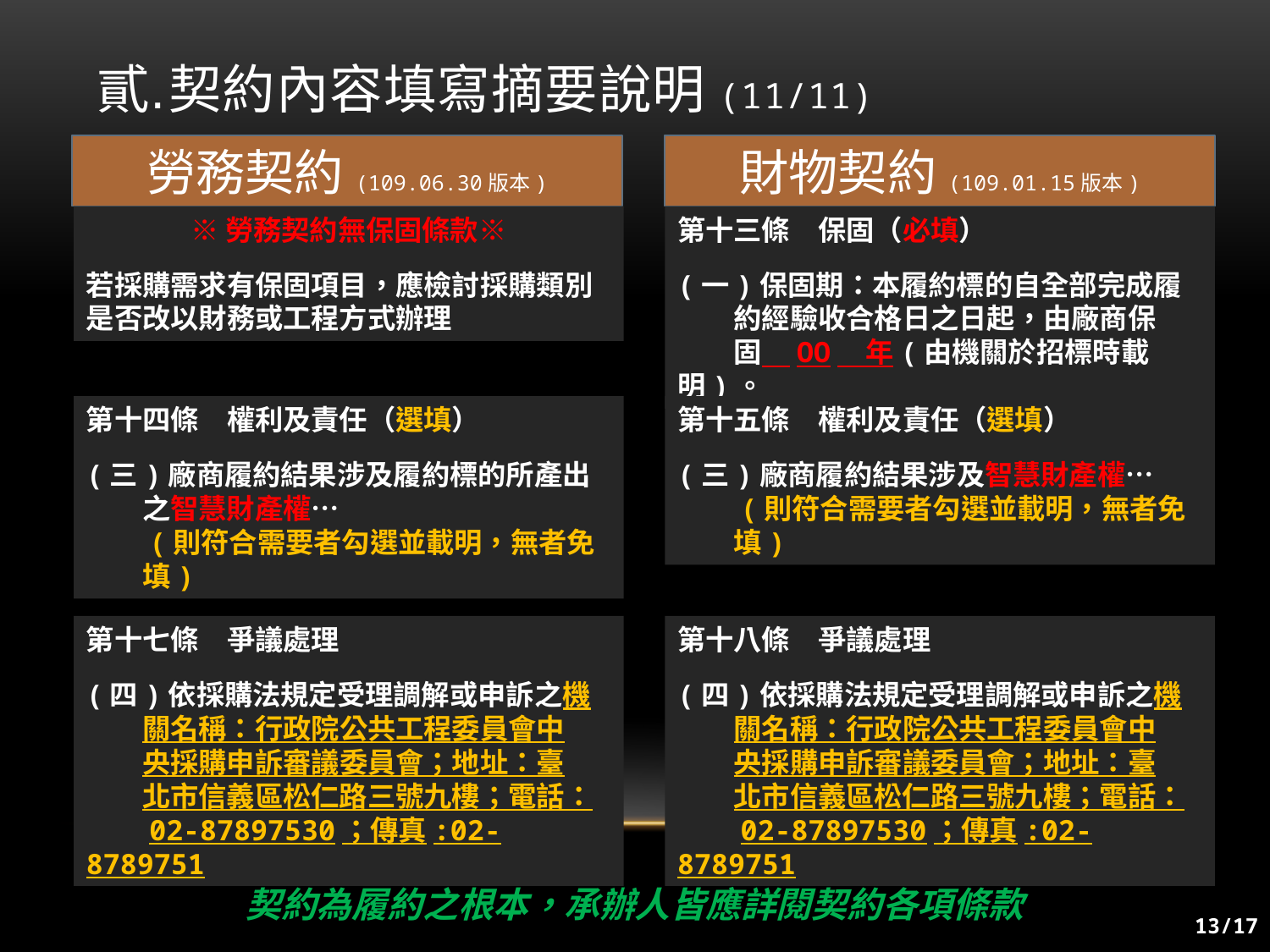

# 契約內容填寫摘要說明(11/11)
勞務契約(109.06.30版本)
財物契約(109.01.15版本)
第十三條　保固（必填）
(一)保固期：本履約標的自全部完成履
　　約經驗收合格日之日起，由廠商保
　　固　OO　年(由機關於招標時載明)。
※勞務契約無保固條款※
若採購需求有保固項目，應檢討採購類別是否改以財務或工程方式辦理
第十四條　權利及責任（選填）
(三)廠商履約結果涉及履約標的所產出
　　之智慧財產權…
　　(則符合需要者勾選並載明，無者免
　　填)
第十五條　權利及責任（選填）
(三)廠商履約結果涉及智慧財產權…
　　(則符合需要者勾選並載明，無者免
　　填)
第十八條　爭議處理
(四)依採購法規定受理調解或申訴之機
　　關名稱：行政院公共工程委員會中
　　央採購申訴審議委員會；地址：臺
　　北市信義區松仁路三號九樓；電話：
　　02-87897530；傳真:02-8789751
第十七條　爭議處理
(四)依採購法規定受理調解或申訴之機
　　關名稱：行政院公共工程委員會中
　　央採購申訴審議委員會；地址：臺
　　北市信義區松仁路三號九樓；電話：
　　02-87897530；傳真:02-8789751
契約為履約之根本，承辦人皆應詳閱契約各項條款
13/17